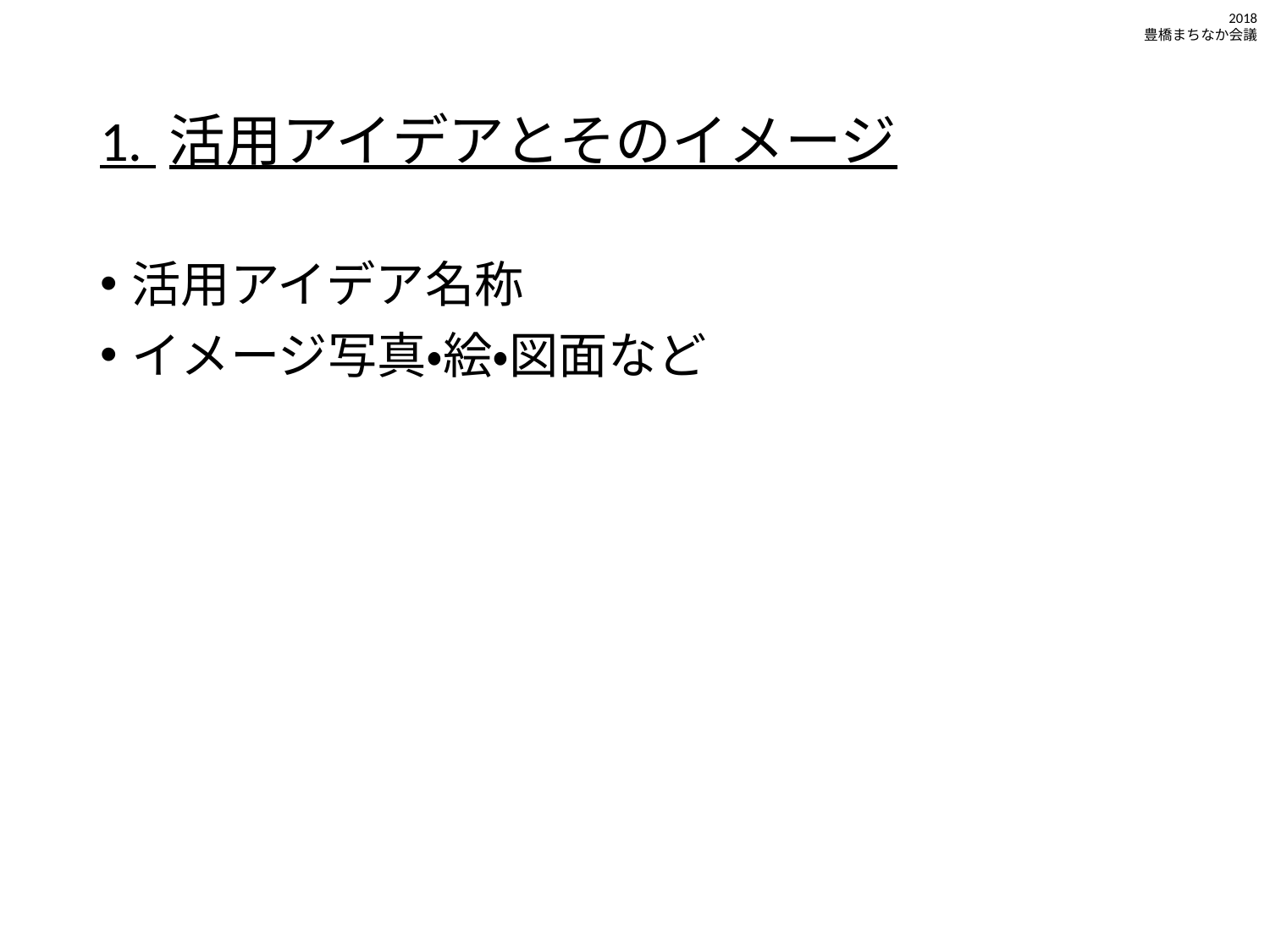

2018
豊橋まちなか会議
# 1. 活用アイデアとそのイメージ
活用アイデア名称
イメージ写真・絵・図面など